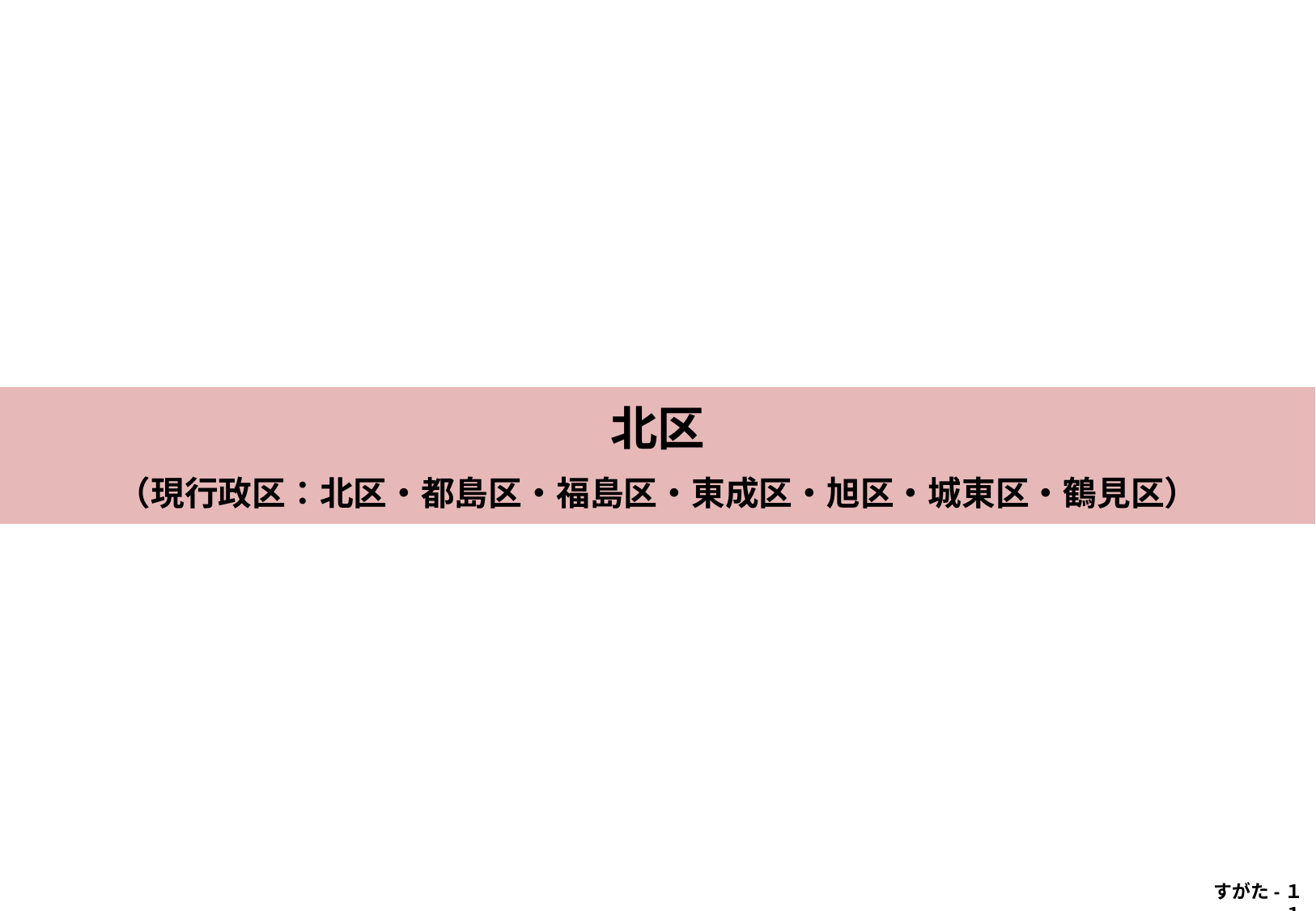

北区
（現行政区：北区・都島区・福島区・東成区・旭区・城東区・鶴見区）
 すがた-１１